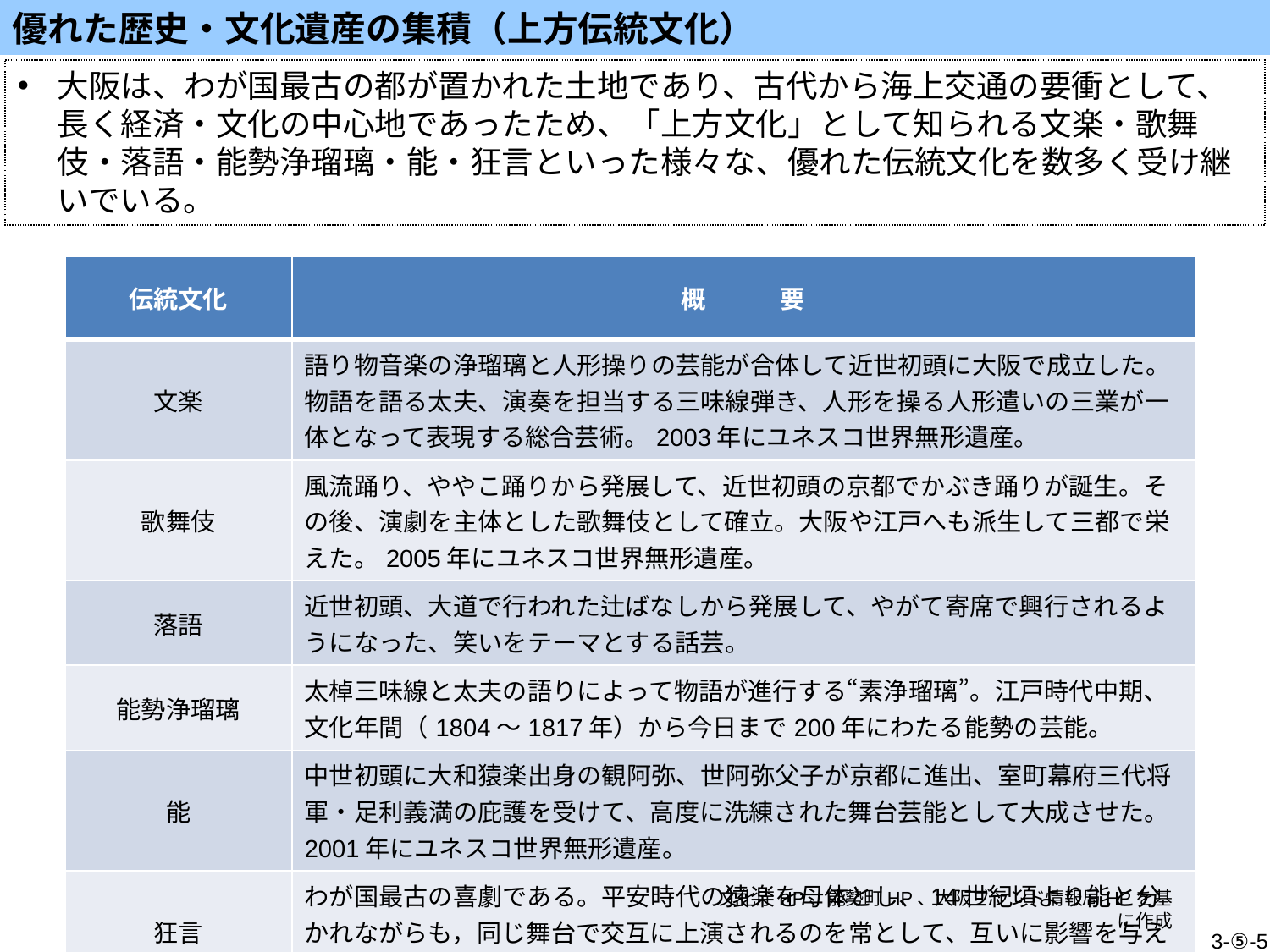

優れた歴史・文化遺産の集積（上方伝統文化）
大阪は、わが国最古の都が置かれた土地であり、古代から海上交通の要衝として、長く経済・文化の中心地であったため、「上方文化」として知られる文楽・歌舞伎・落語・能勢浄瑠璃・能・狂言といった様々な、優れた伝統文化を数多く受け継いでいる。
| 伝統文化 | 概　　　要 |
| --- | --- |
| 文楽 | 語り物音楽の浄瑠璃と人形操りの芸能が合体して近世初頭に大阪で成立した。物語を語る太夫、演奏を担当する三味線弾き、人形を操る人形遣いの三業が一体となって表現する総合芸術。2003年にユネスコ世界無形遺産。 |
| 歌舞伎 | 風流踊り、ややこ踊りから発展して、近世初頭の京都でかぶき踊りが誕生。その後、演劇を主体とした歌舞伎として確立。大阪や江戸へも派生して三都で栄えた。2005年にユネスコ世界無形遺産。 |
| 落語 | 近世初頭、大道で行われた辻ばなしから発展して、やがて寄席で興行されるようになった、笑いをテーマとする話芸。 |
| 能勢浄瑠璃 | 太棹三味線と太夫の語りによって物語が進行する“素浄瑠璃”。江戸時代中期、文化年間（1804～1817年）から今日まで200年にわたる能勢の芸能。 |
| 能 | 中世初頭に大和猿楽出身の観阿弥、世阿弥父子が京都に進出、室町幕府三代将軍・足利義満の庇護を受けて、高度に洗練された舞台芸能として大成させた。2001年にユネスコ世界無形遺産。 |
| 狂言 | わが国最古の喜劇である。平安時代の猿楽を母体とし、14世紀頃より能と分かれながらも，同じ舞台で交互に上演されるのを常として、互いに影響を与えつつ発展を遂げた。 |
文化庁HP、能勢町HP、大阪ブランド情報局HPを基に作成
3-⑤-5